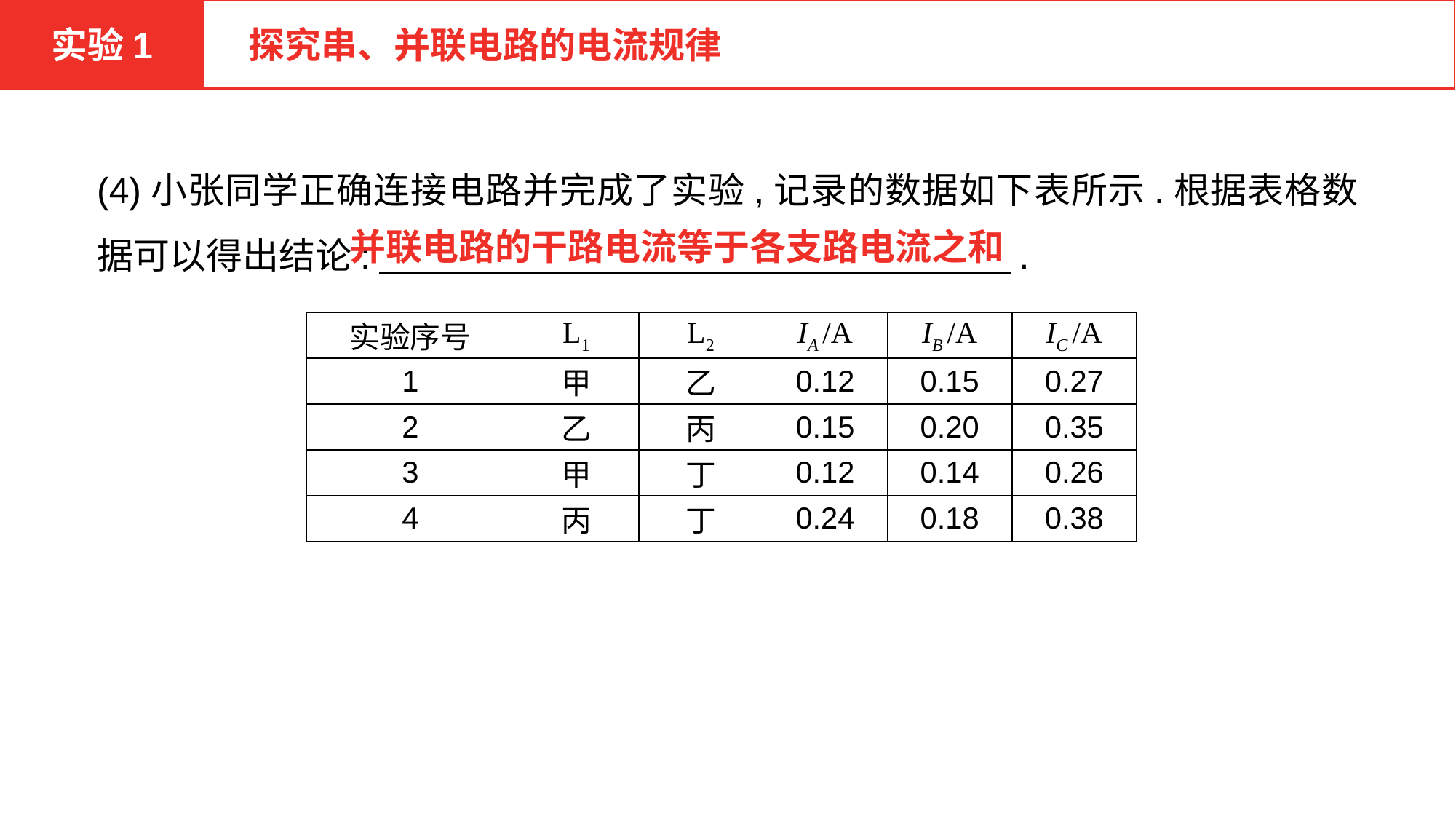

实验1
  探究串、并联电路的电流规律
(4)小张同学正确连接电路并完成了实验,记录的数据如下表所示.根据表格数据可以得出结论:　　      　　　　　　　　　　　　　　.
并联电路的干路电流等于各支路电流之和
| 实验序号 | L1 | L2 | IA /A | IB /A | IC /A |
| --- | --- | --- | --- | --- | --- |
| 1 | 甲 | 乙 | 0.12 | 0.15 | 0.27 |
| 2 | 乙 | 丙 | 0.15 | 0.20 | 0.35 |
| 3 | 甲 | 丁 | 0.12 | 0.14 | 0.26 |
| 4 | 丙 | 丁 | 0.24 | 0.18 | 0.38 |